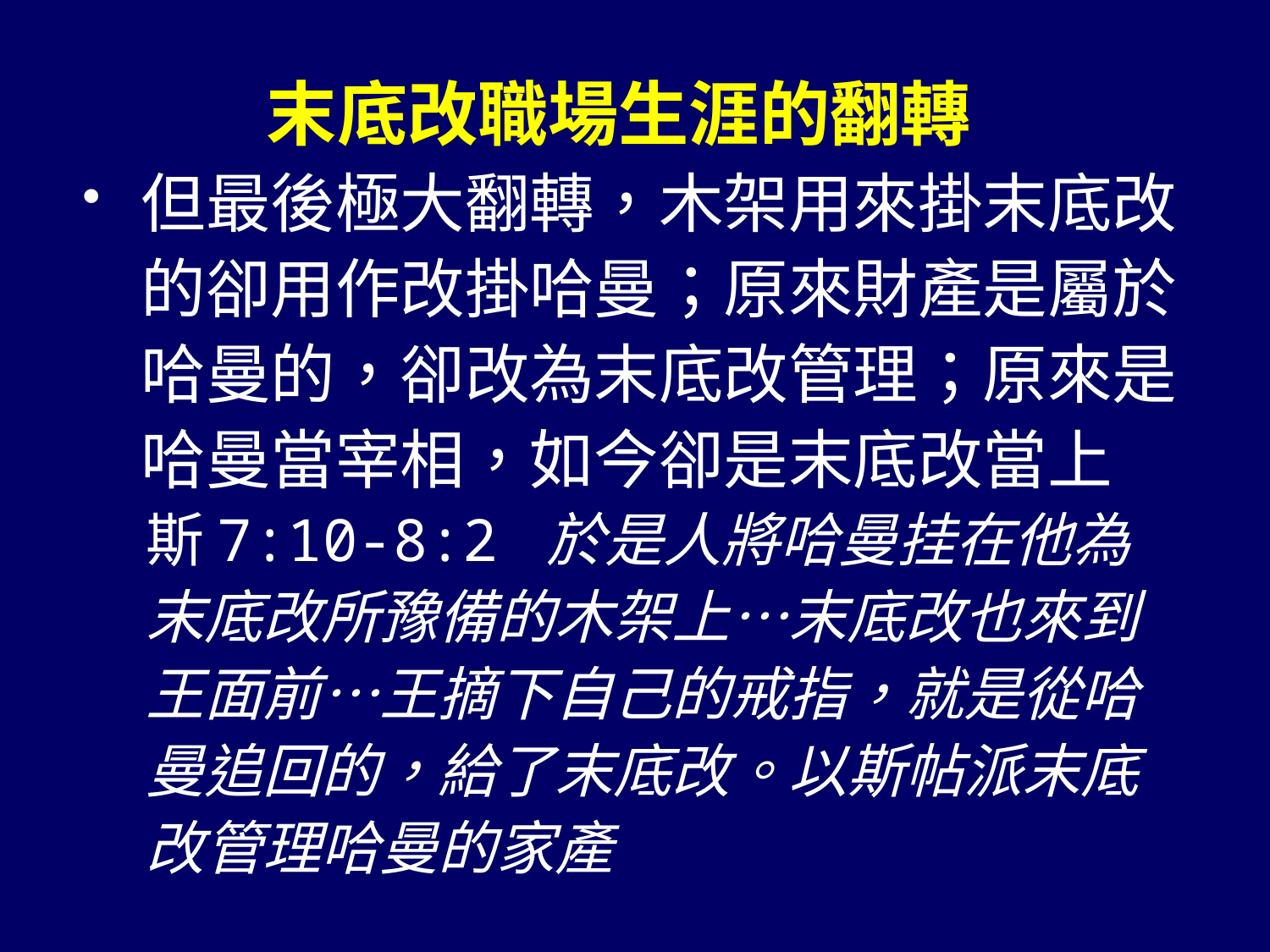

末底改職場生涯的翻轉
但最後極大翻轉，木架用來掛末底改的卻用作改掛哈曼；原來財產是屬於哈曼的，卻改為末底改管理；原來是哈曼當宰相，如今卻是末底改當上
斯7:10-8:2 於是人將哈曼挂在他為末底改所豫備的木架上…末底改也來到王面前…王摘下自己的戒指，就是從哈曼追回的，給了末底改。以斯帖派末底改管理哈曼的家產